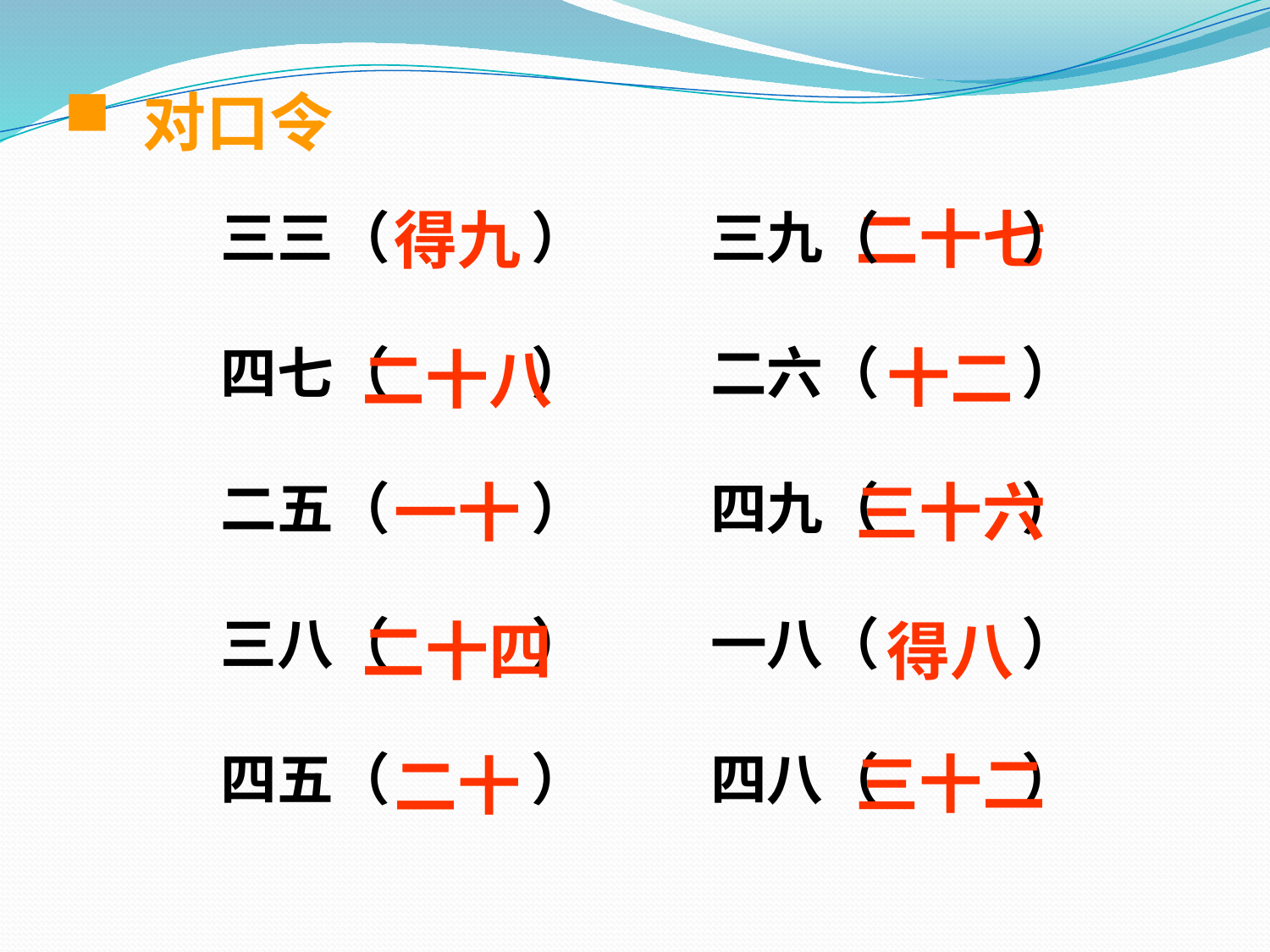

对口令

二十七
得九
三三（           ）

四七（           ）

二五（           ）

三八（           ）

四五（           ）
三九（           ）

二六（           ）

四九（           ）

一八（           ）

四八（           ）
十二
二十八
一十
三十六
二十四
得八
三十二
二十